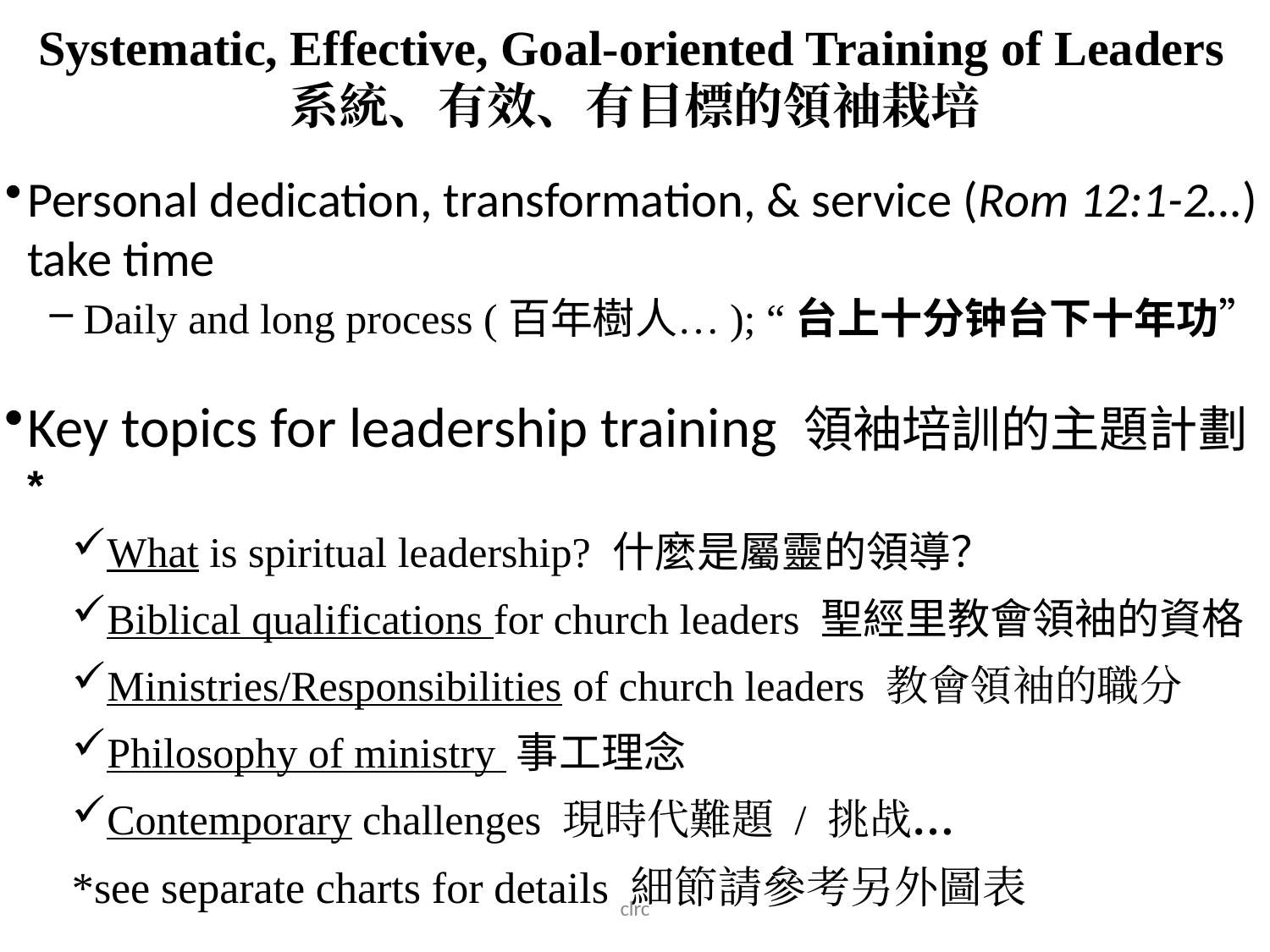

Systematic, Effective, Goal-oriented Training of Leaders
系統、有效、有目標的領袖栽培
Personal dedication, transformation, & service (Rom 12:1-2…) take time
Daily and long process (百年樹人…); “台上十分钟台下十年功”
Key topics for leadership training 領袖培訓的主題計劃*
What is spiritual leadership? 什麼是屬靈的領導？
Biblical qualifications for church leaders 聖經里教會領袖的資格
Ministries/Responsibilities of church leaders 教會領袖的職分
Philosophy of ministry 事工理念
Contemporary challenges 現時代難題 / 挑战…
*see separate charts for details 細節請參考另外圖表
clrc